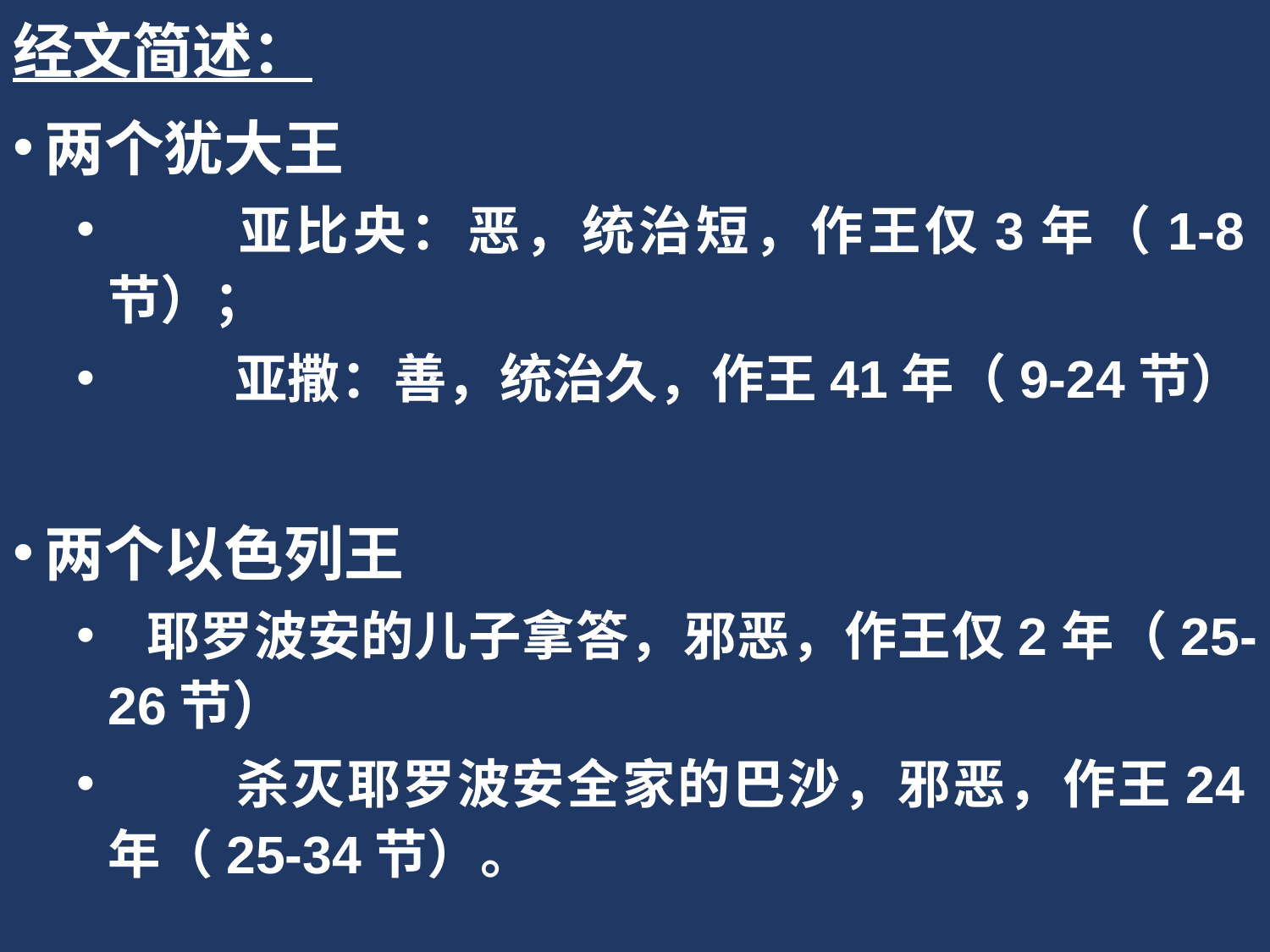

经文简述：
两个犹大王
	亚比央：恶，统治短，作王仅3年（1-8节）；
	亚撒：善，统治久，作王41年（9-24节）

两个以色列王
  耶罗波安的儿子拿答，邪恶，作王仅2年（25-26节）
	杀灭耶罗波安全家的巴沙，邪恶，作王24年（25-34节）。